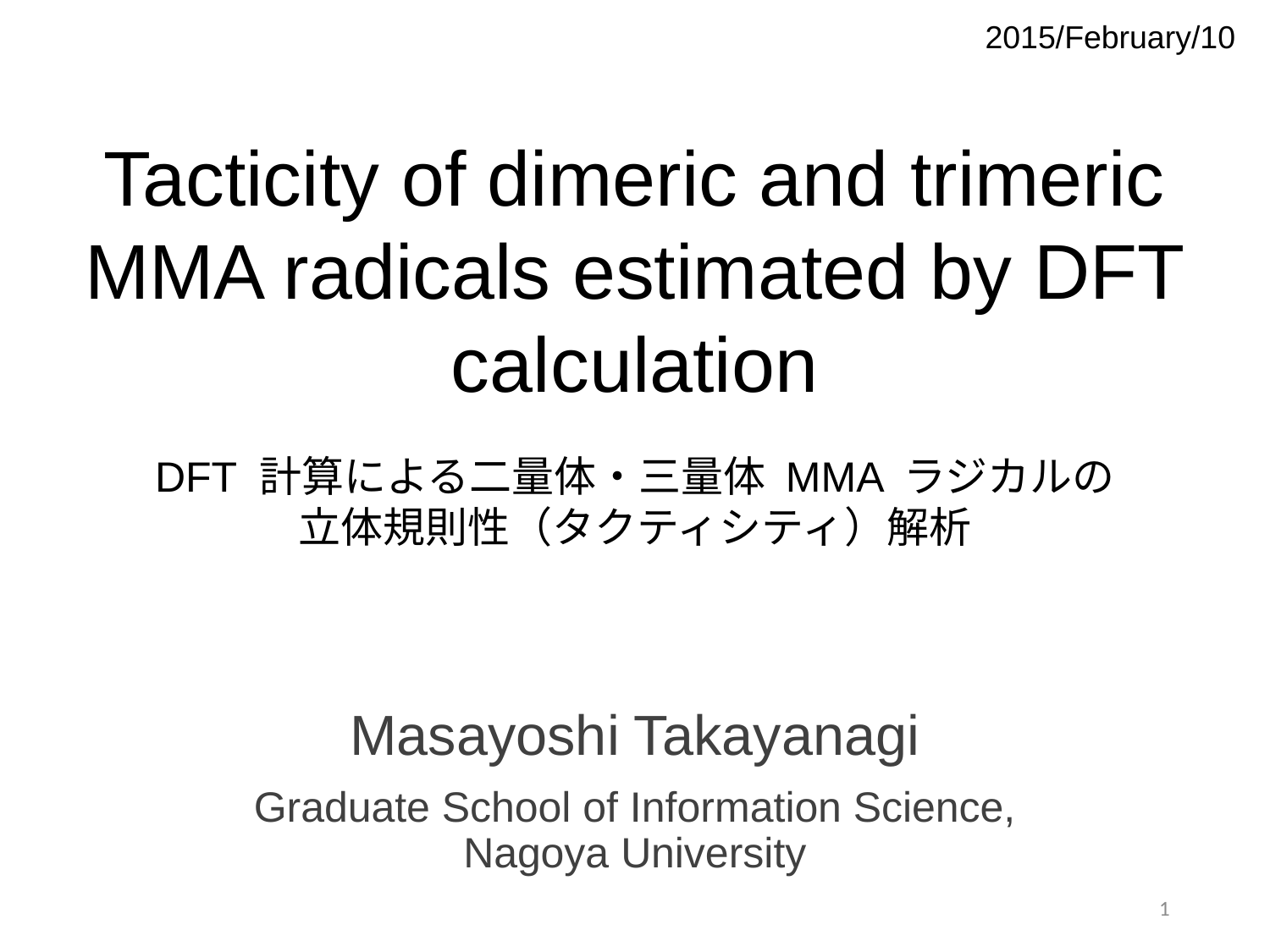

2015/February/10
Tacticity of dimeric and trimeric MMA radicals estimated by DFT calculation
DFT 計算による二量体・三量体 MMA ラジカルの
立体規則性（タクティシティ）解析
Masayoshi Takayanagi
Graduate School of Information Science,
Nagoya University
1